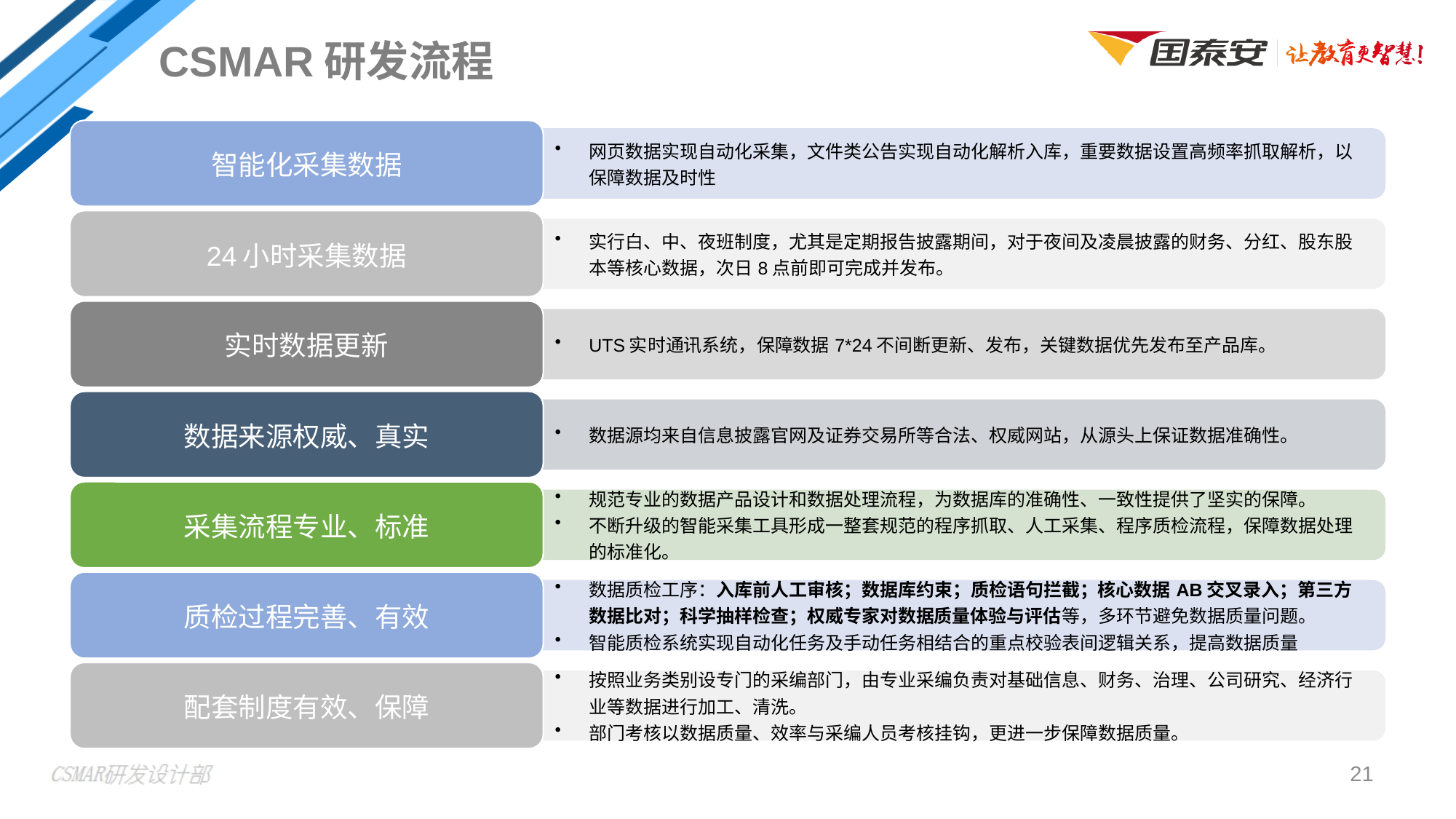

CSMAR研发流程

智能化采集数据
网页数据实现自动化采集，文件类公告实现自动化解析入库，重要数据设置高频率抓取解析，以保障数据及时性
24小时采集数据
实行白、中、夜班制度，尤其是定期报告披露期间，对于夜间及凌晨披露的财务、分红、股东股本等核心数据，次日8点前即可完成并发布。
实时数据更新
UTS实时通讯系统，保障数据7*24不间断更新、发布，关键数据优先发布至产品库。
数据来源权威、真实
采集流程专业、标准
质检过程完善、有效
配套制度有效、保障
数据源均来自信息披露官网及证券交易所等合法、权威网站，从源头上保证数据准确性。
规范专业的数据产品设计和数据处理流程，为数据库的准确性、一致性提供了坚实的保障。
不断升级的智能采集工具形成一整套规范的程序抓取、人工采集、程序质检流程，保障数据处理的标准化。
数据质检工序：入库前人工审核；数据库约束；质检语句拦截；核心数据AB交叉录入；第三方数据比对；科学抽样检查；权威专家对数据质量体验与评估等，多环节避免数据质量问题。
智能质检系统实现自动化任务及手动任务相结合的重点校验表间逻辑关系，提高数据质量
按照业务类别设专门的采编部门，由专业采编负责对基础信息、财务、治理、公司研究、经济行业等数据进行加工、清洗。
部门考核以数据质量、效率与采编人员考核挂钩，更进一步保障数据质量。
21